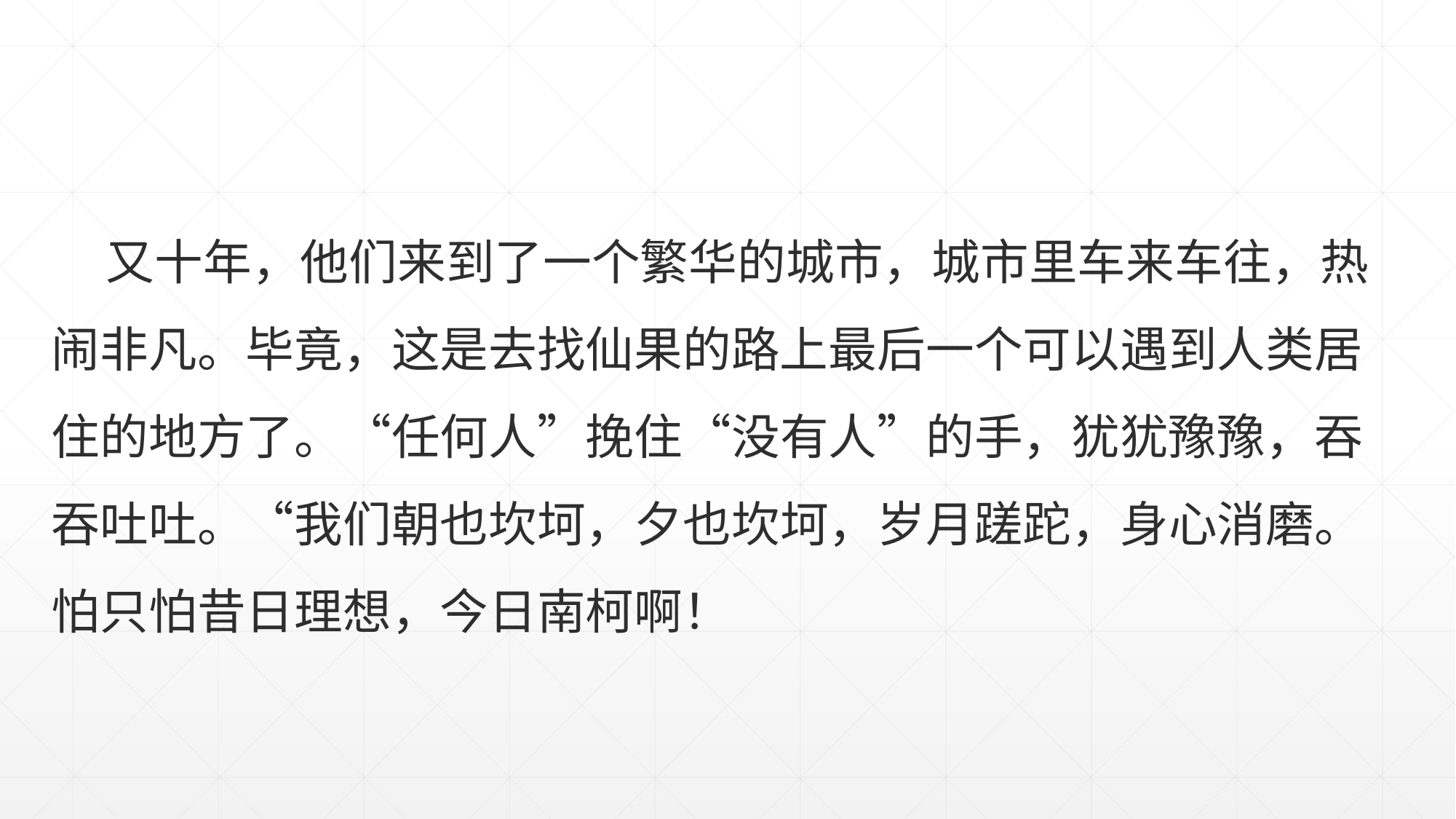

又十年，他们来到了一个繁华的城市，城市里车来车往，热闹非凡。毕竟，这是去找仙果的路上最后一个可以遇到人类居住的地方了。“任何人”挽住“没有人”的手，犹犹豫豫，吞吞吐吐。“我们朝也坎坷，夕也坎坷，岁月蹉跎，身心消磨。怕只怕昔日理想，今日南柯啊！